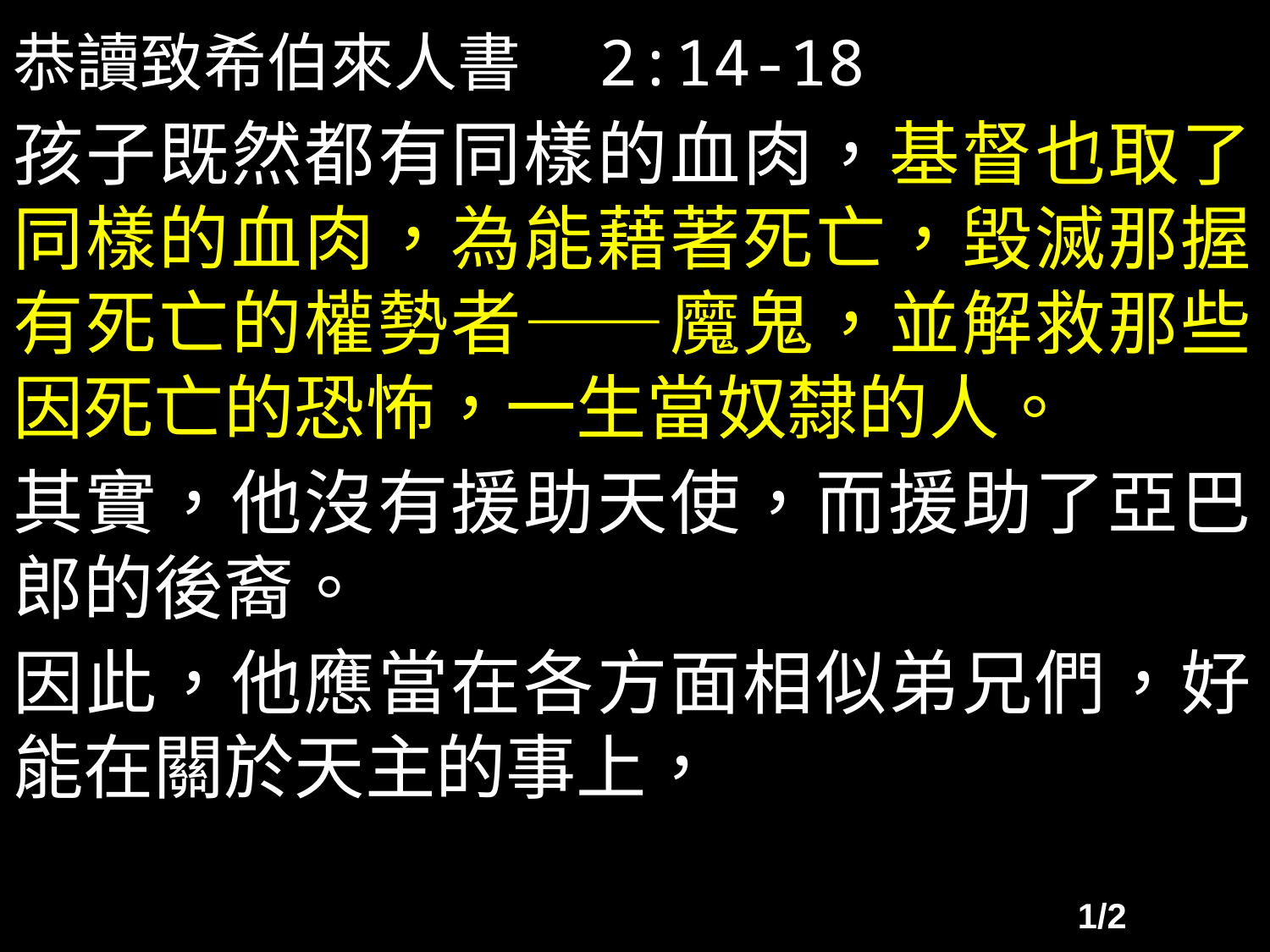

恭讀致希伯來人書　2:14-18
孩子既然都有同樣的血肉，基督也取了同樣的血肉，為能藉著死亡，毀滅那握有死亡的權勢者——魔鬼，並解救那些因死亡的恐怖，一生當奴隸的人。
其實，他沒有援助天使，而援助了亞巴郎的後裔。
因此，他應當在各方面相似弟兄們，好能在關於天主的事上，
1/2